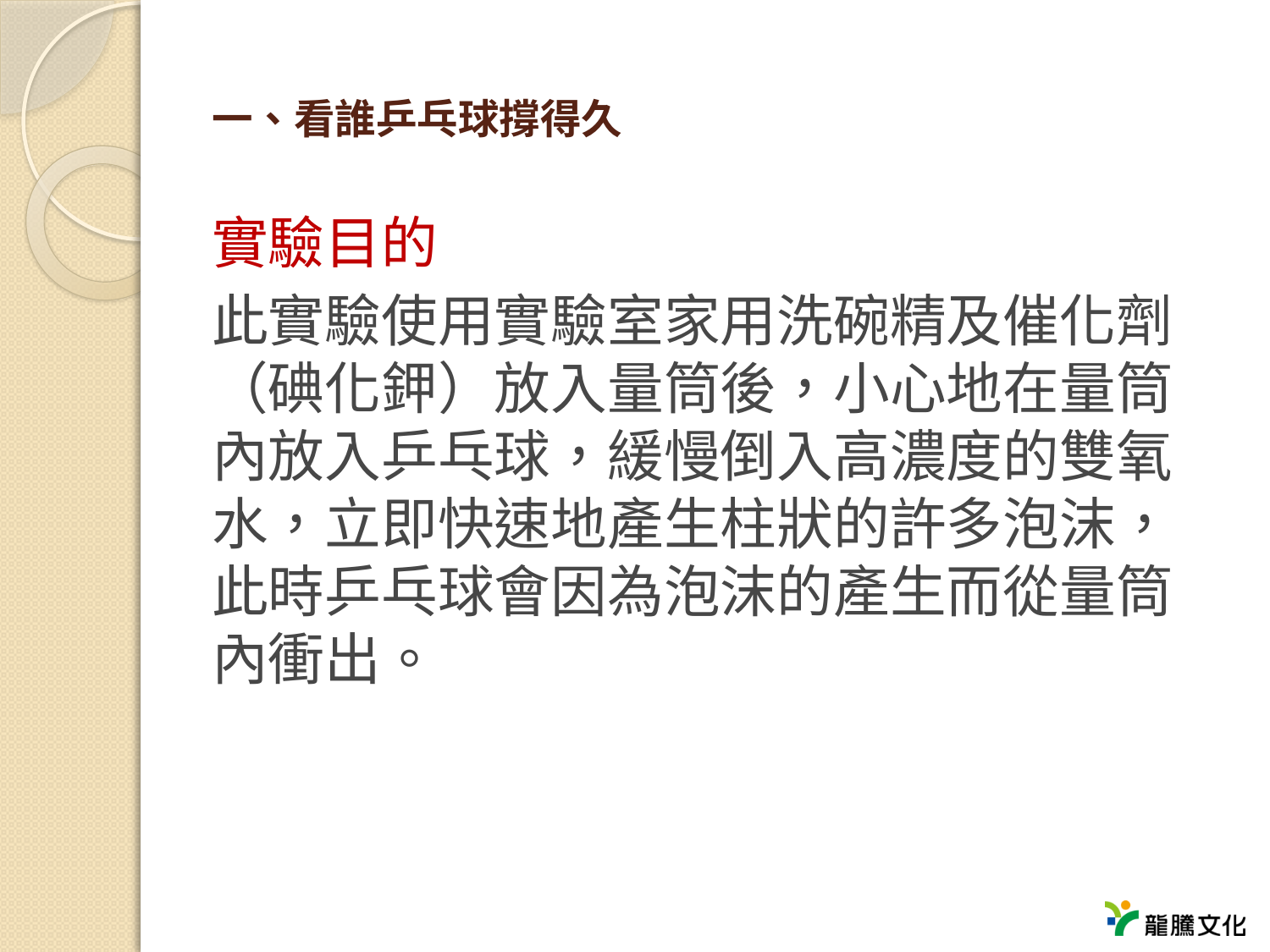

# 一、看誰乒乓球撐得久
實驗目的
此實驗使用實驗室家用洗碗精及催化劑（碘化鉀）放入量筒後，小心地在量筒內放入乒乓球，緩慢倒入高濃度的雙氧水，立即快速地產生柱狀的許多泡沫，此時乒乓球會因為泡沫的產生而從量筒內衝出。